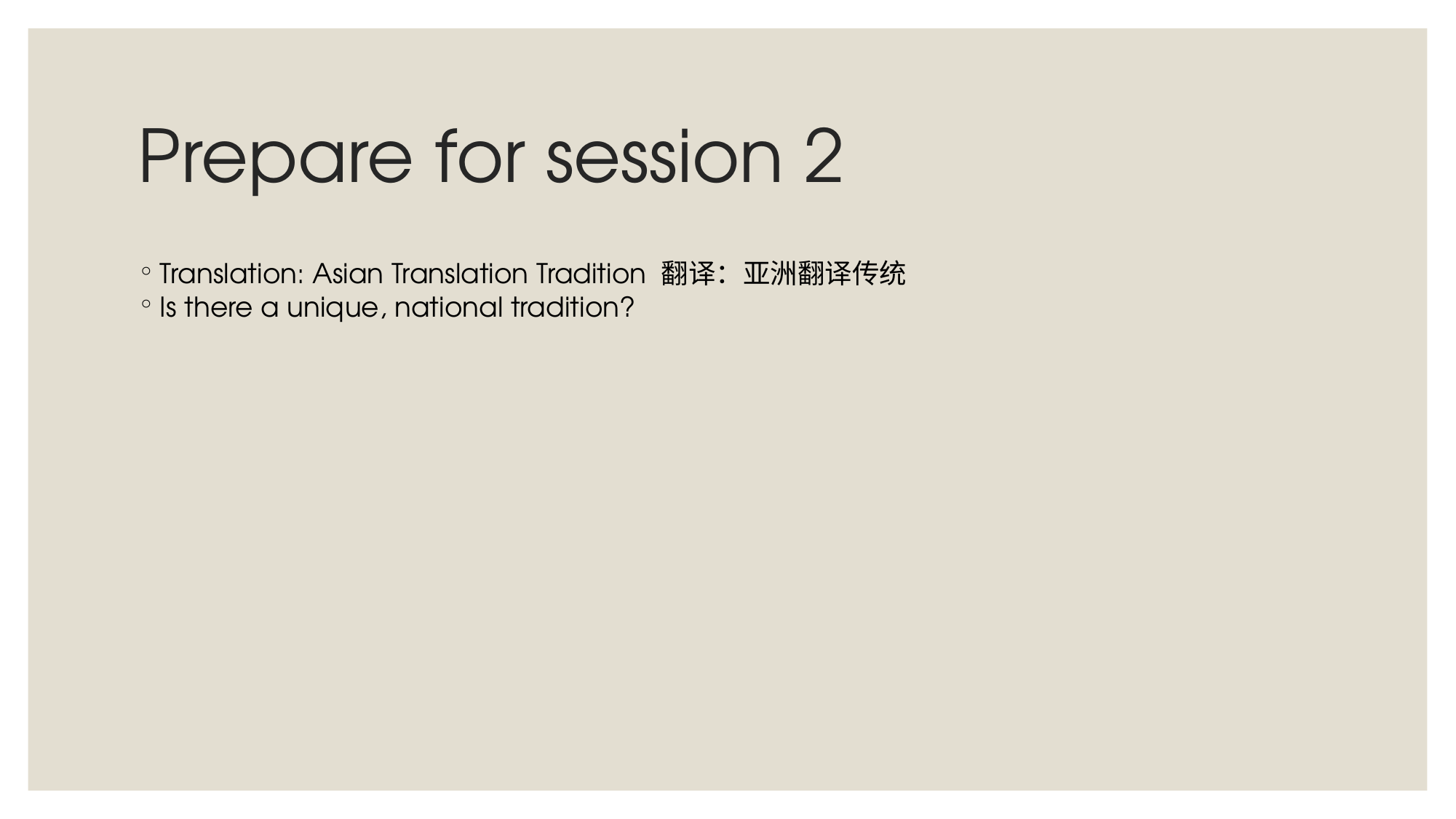

# Prepare for session 2
Translation: Asian Translation Tradition 翻译：亚洲翻译传统
Is there a unique, national tradition?